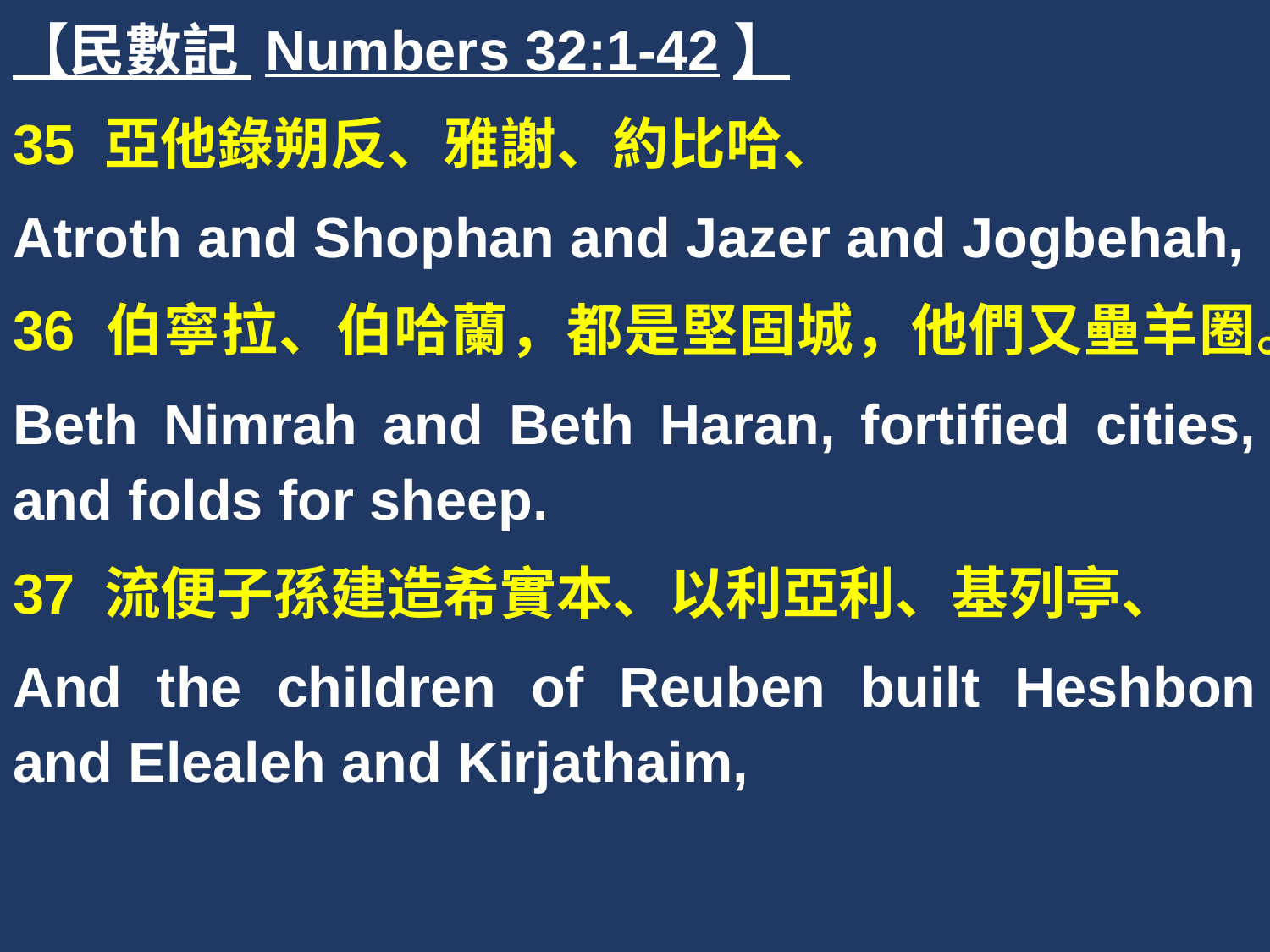

【民數記 Numbers 32:1-42】
35 亞他錄朔反、雅謝、約比哈、
Atroth and Shophan and Jazer and Jogbehah,
36 伯寧拉、伯哈蘭，都是堅固城，他們又壘羊圈。
Beth Nimrah and Beth Haran, fortified cities, and folds for sheep.
37 流便子孫建造希實本、以利亞利、基列亭、
And the children of Reuben built Heshbon and Elealeh and Kirjathaim,